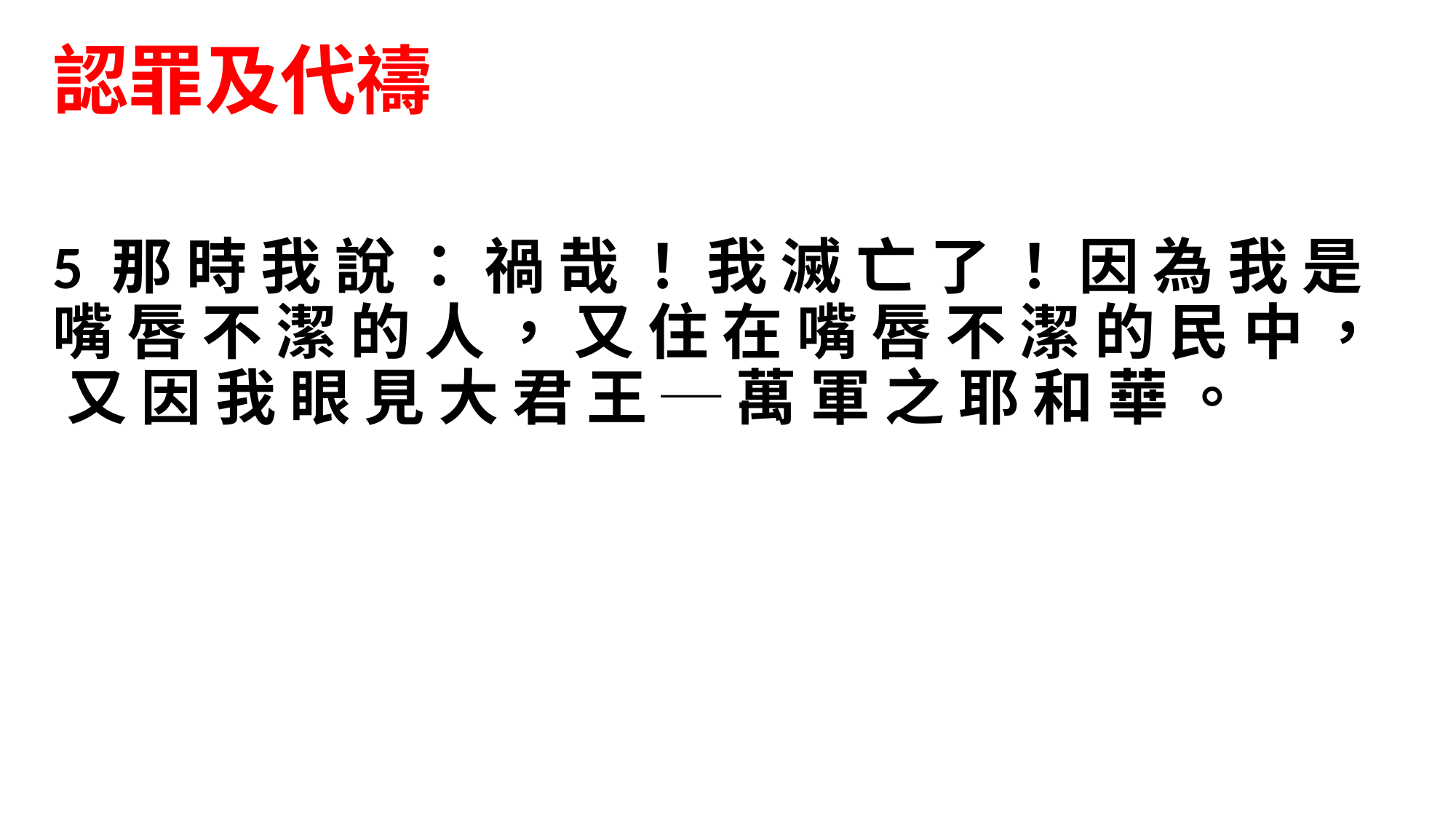

認罪及代禱

5 那 時 我 說 ： 禍 哉 ！ 我 滅 亡 了 ！ 因 為 我 是 嘴 唇 不 潔 的 人 ， 又 住 在 嘴 唇 不 潔 的 民 中 ， 又 因 我 眼 見 大 君 王 ─ 萬 軍 之 耶 和 華 。